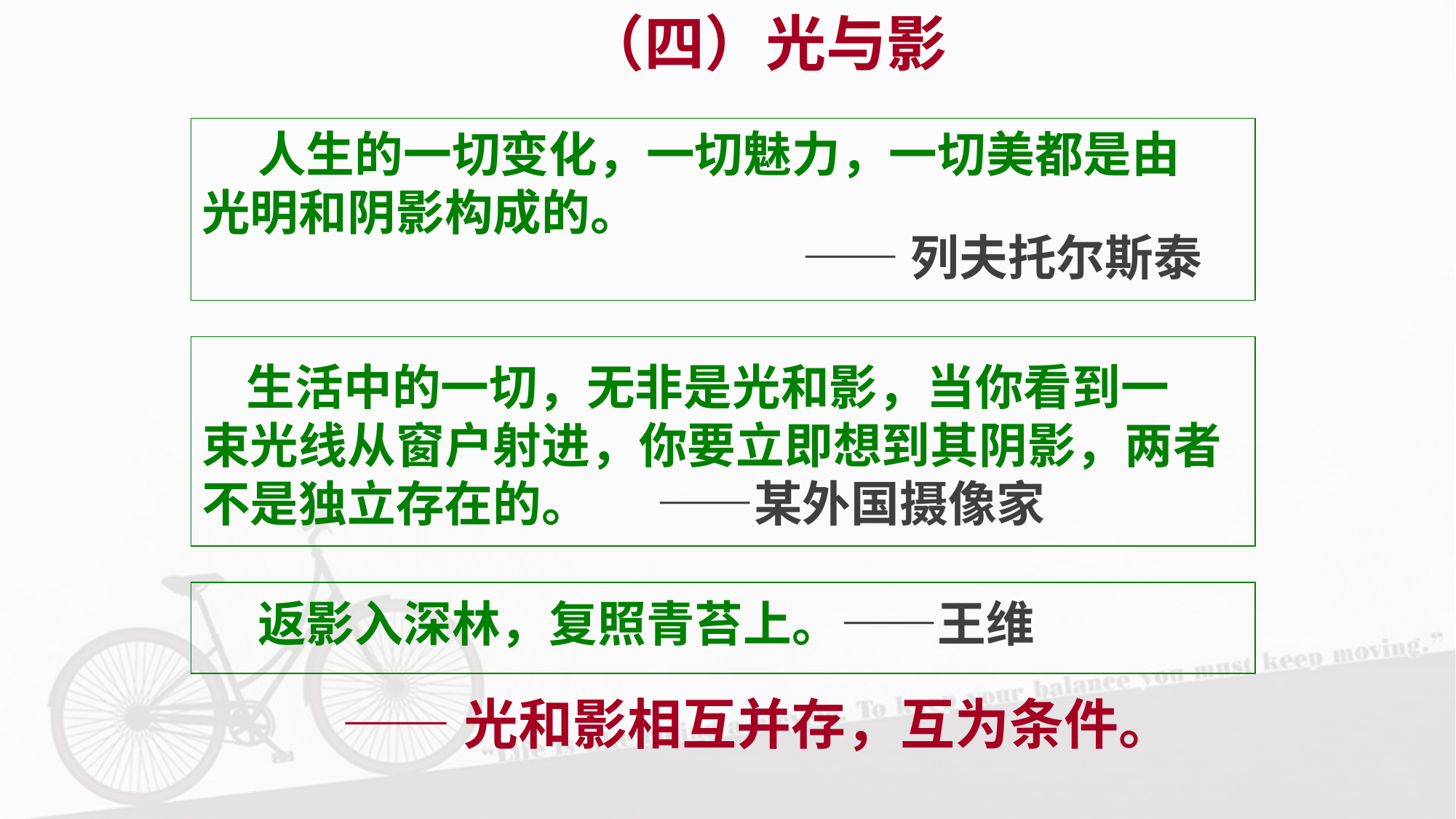

（四）光与影
    人生的一切变化，一切魅力，一切美都是由
光明和阴影构成的。

——列夫托尔斯泰

   生活中的一切，无非是光和影，当你看到一
束光线从窗户射进，你要立即想到其阴影，两者
不是独立存在的。      ——某外国摄像家

    返影入深林，复照青苔上。——王维
 ——光和影相互并存，互为条件。